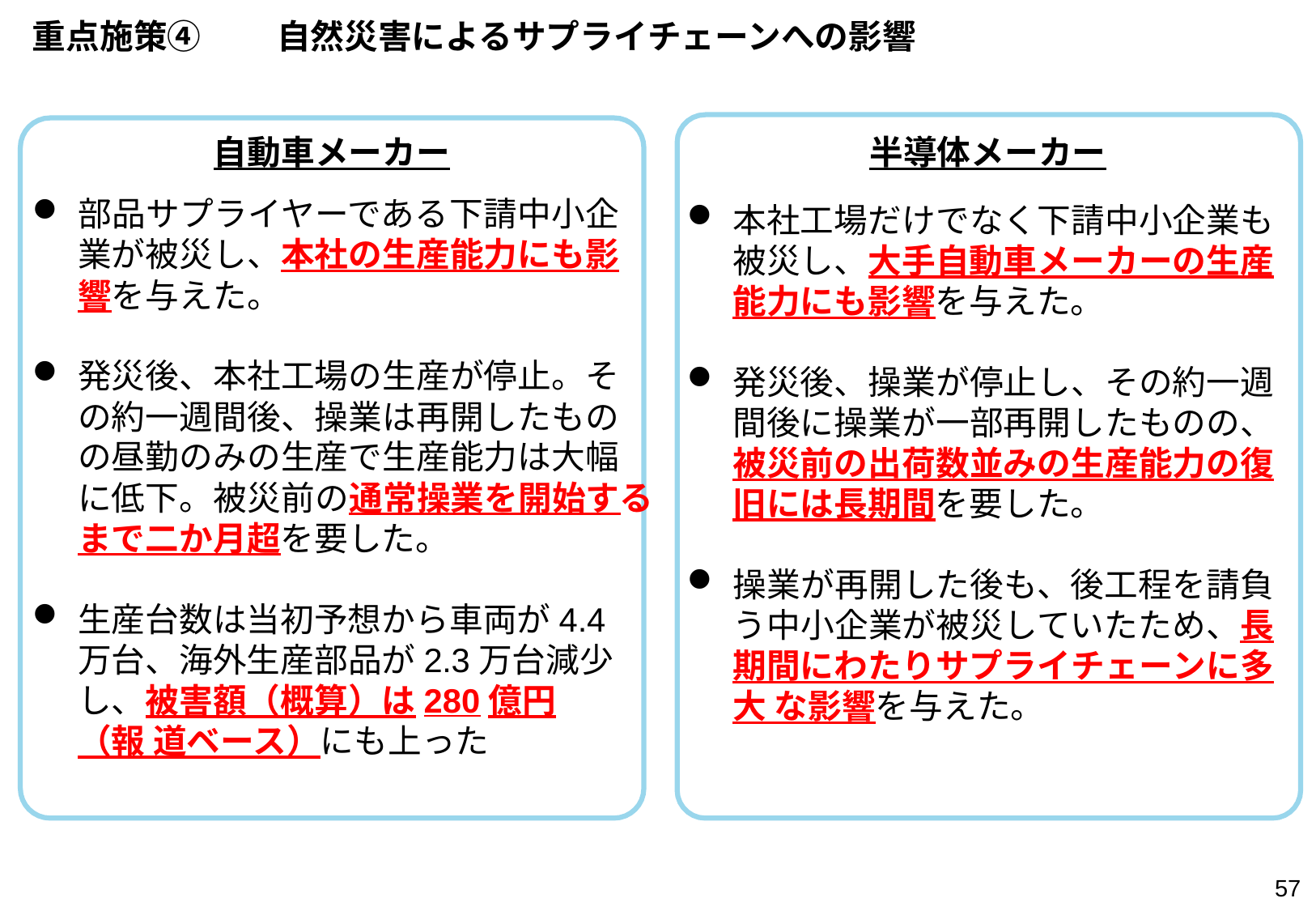

# 重点施策④	自然災害によるサプライチェーンへの影響
自動車メーカー
部品サプライヤーである下請中小企 業が被災し、本社の生産能力にも影 響を与えた。
発災後、本社工場の生産が停止。そ の約一週間後、操業は再開したもの の昼勤のみの生産で生産能力は大幅 に低下。被災前の通常操業を開始する まで二か月超を要した。
生産台数は当初予想から車両が4.4  万台、海外生産部品が2.3万台減少 し、被害額（概算）は280億円（報 道ベース）にも上った

半導体メーカー
本社工場だけでなく下請中小企業も 被災し、大手自動車メーカーの生産 能力にも影響を与えた。
発災後、操業が停止し、その約一週 間後に操業が一部再開したものの、 被災前の出荷数並みの生産能力の復 旧には長期間を要した。
操業が再開した後も、後工程を請負 う中小企業が被災していたため、長期間にわたりサプライチェーンに多大 な影響を与えた。
57